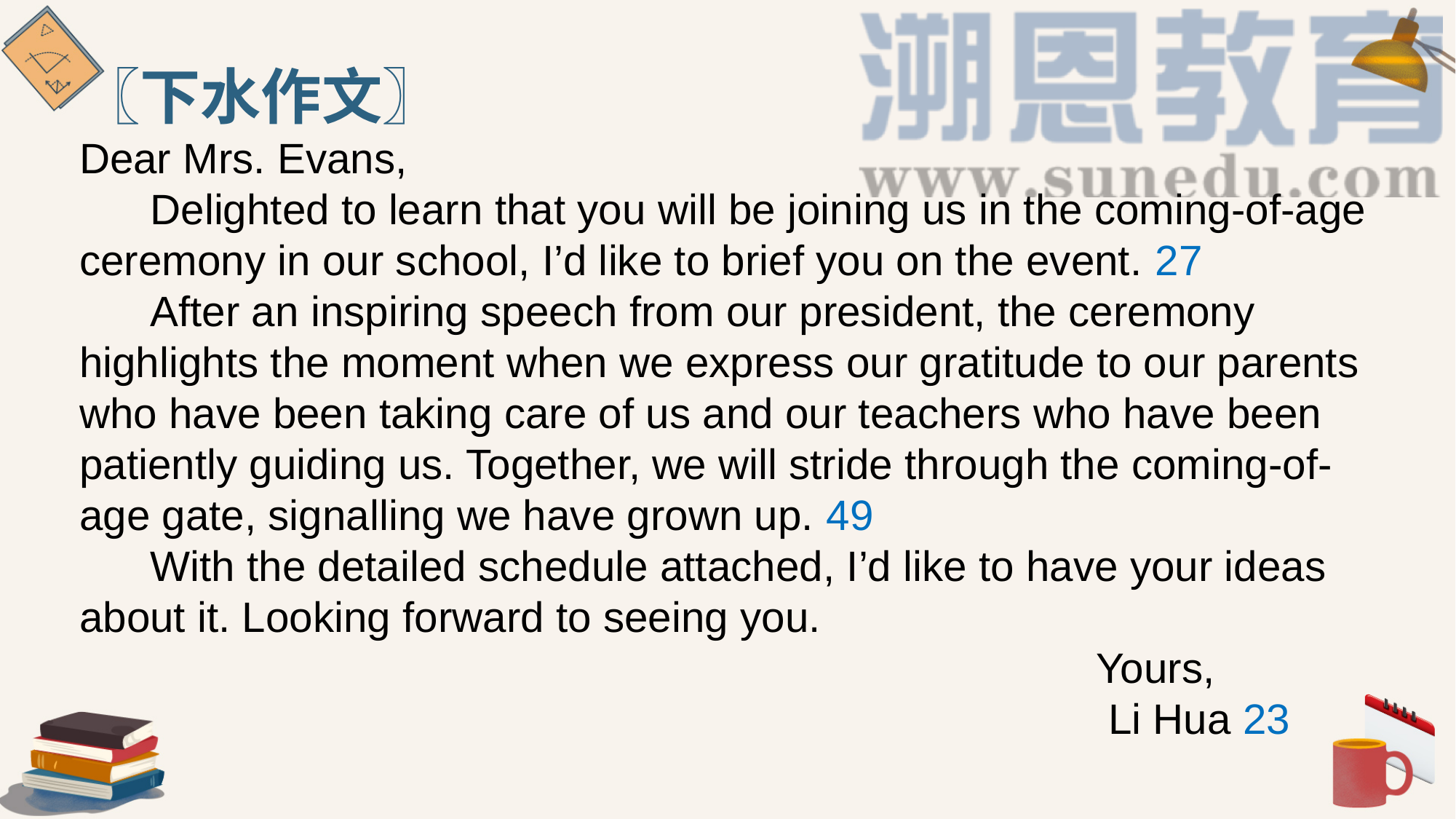

〖下水作文〗
Dear Mrs. Evans,
      Delighted to learn that you will be joining us in the coming-of-age ceremony in our school, I’d like to brief you on the event. 27
      After an inspiring speech from our president, the ceremony highlights the moment when we express our gratitude to our parents who have been taking care of us and our teachers who have been patiently guiding us. Together, we will stride through the coming-of-age gate, signalling we have grown up. 49
      With the detailed schedule attached, I’d like to have your ideas about it. Looking forward to seeing you.
                                                                                      Yours,
                                                                                       Li Hua 23